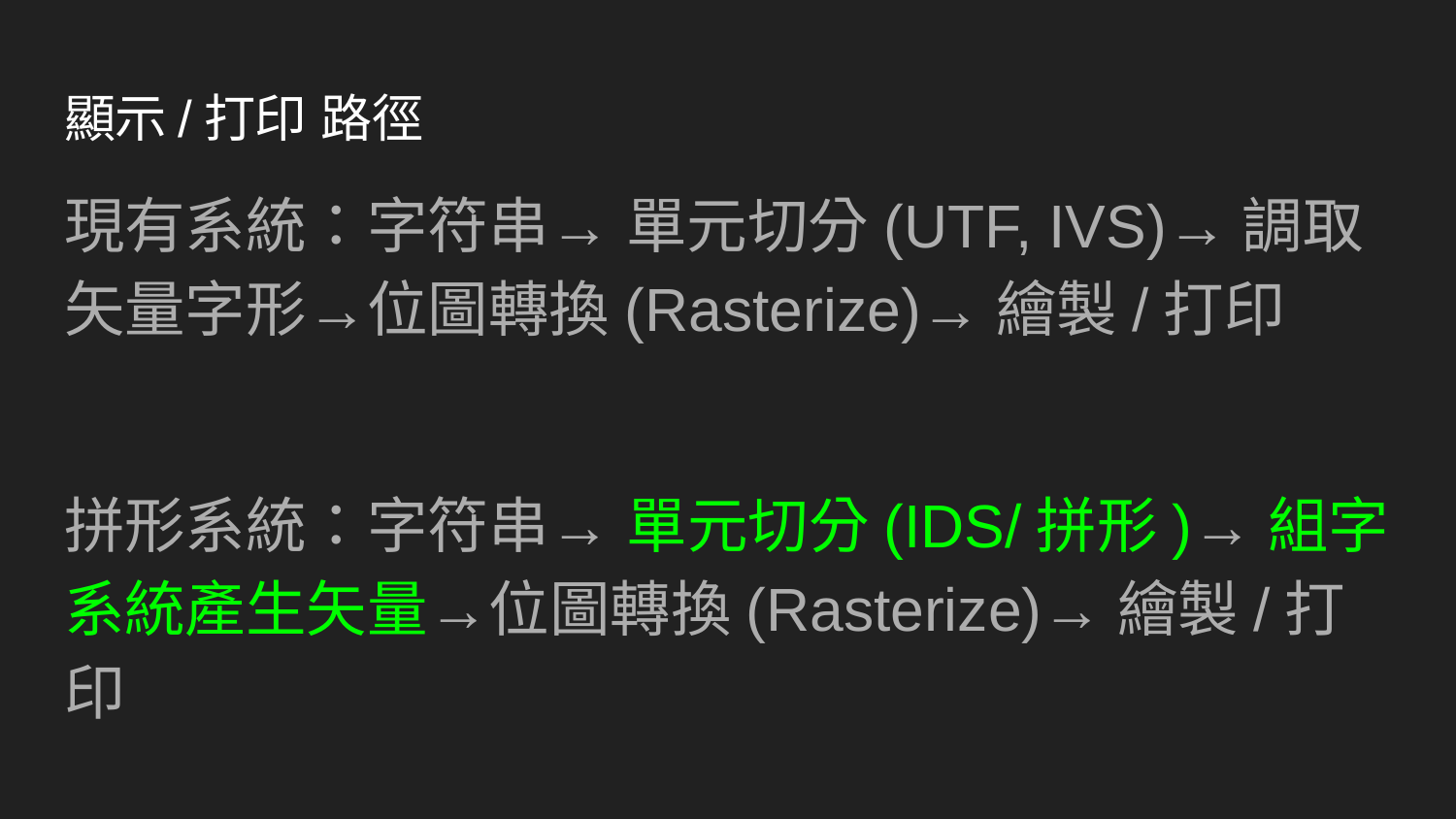

# 顯示/打印 路徑
現有系統：字符串→ 單元切分(UTF, IVS)→調取矢量字形→位圖轉換(Rasterize)→繪製/打印

拼形系統：字符串→ 單元切分(IDS/拼形)→組字系統產生矢量→位圖轉換(Rasterize)→繪製/打印